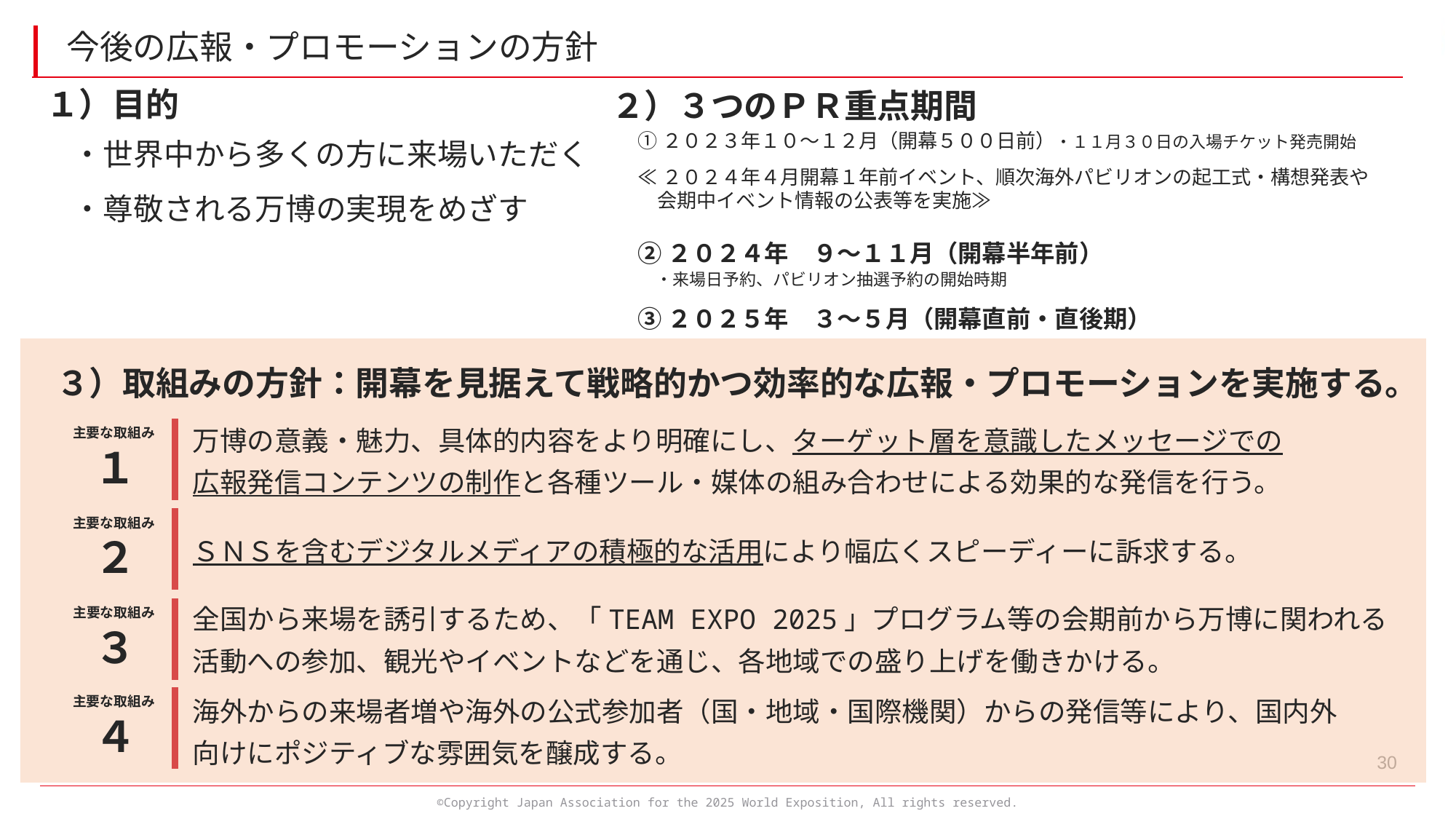

今後の広報・プロモーションの方針
１）目的
２）３つのＰＲ重点期間
・世界中から多くの方に来場いただく
・尊敬される万博の実現をめざす

①２０２３年１０～１２月（開幕５００日前）・１１月３０日の入場チケット発売開始

≪２０２４年４月開幕１年前イベント、順次海外パビリオンの起工式・構想発表や
　会期中イベント情報の公表等を実施≫

②２０２４年　９～１１月（開幕半年前）
　・来場日予約、パビリオン抽選予約の開始時期
③２０２５年　３～５月（開幕直前・直後期）

 ３）取組みの方針：開幕を見据えて戦略的かつ効率的な広報・プロモーションを実施する。

主要な取組み
万博の意義・魅力、具体的内容をより明確にし、ターゲット層を意識したメッセージでの
広報発信コンテンツの制作と各種ツール・媒体の組み合わせによる効果的な発信を行う。
１
主要な取組み
ＳＮＳを含むデジタルメディアの積極的な活用により幅広くスピーディーに訴求する。
２
主要な取組み
全国から来場を誘引するため、「TEAM EXPO 2025」プログラム等の会期前から万博に関われる
活動への参加、観光やイベントなどを通じ、各地域での盛り上げを働きかける。
３
主要な取組み
海外からの来場者増や海外の公式参加者（国・地域・国際機関）からの発信等により、国内外
向けにポジティブな雰囲気を醸成する。
４
30

©Copyright Japan Association for the 2025 World Exposition, All rights reserved.